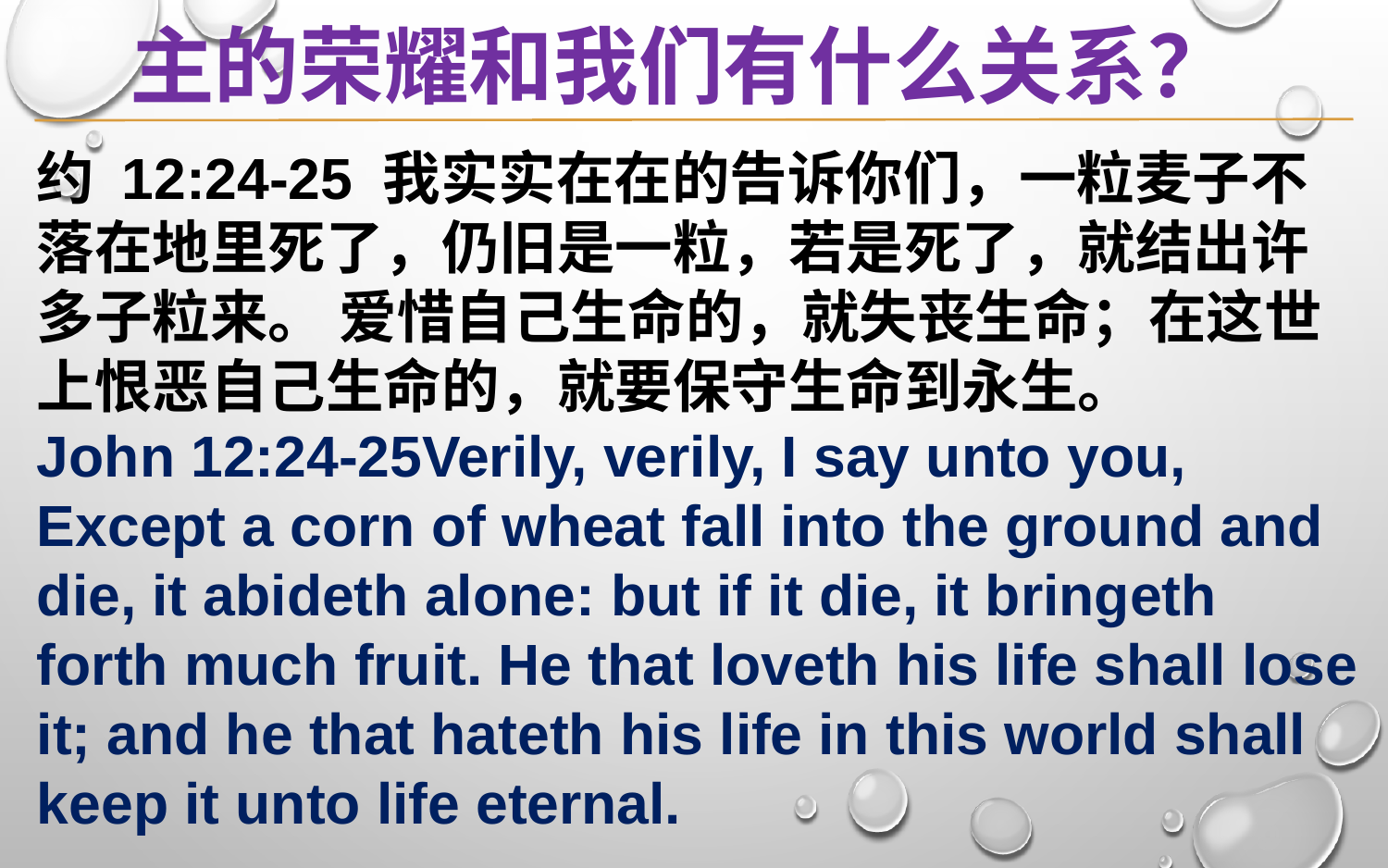

主的荣耀和我们有什么关系？
约 12:24-25 我实实在在的告诉你们，一粒麦子不落在地里死了，仍旧是一粒，若是死了，就结出许多子粒来。 爱惜自己生命的，就失丧生命；在这世上恨恶自己生命的，就要保守生命到永生。
John 12:24-25Verily, verily, I say unto you, Except a corn of wheat fall into the ground and die, it abideth alone: but if it die, it bringeth forth much fruit. He that loveth his life shall lose it; and he that hateth his life in this world shall keep it unto life eternal.